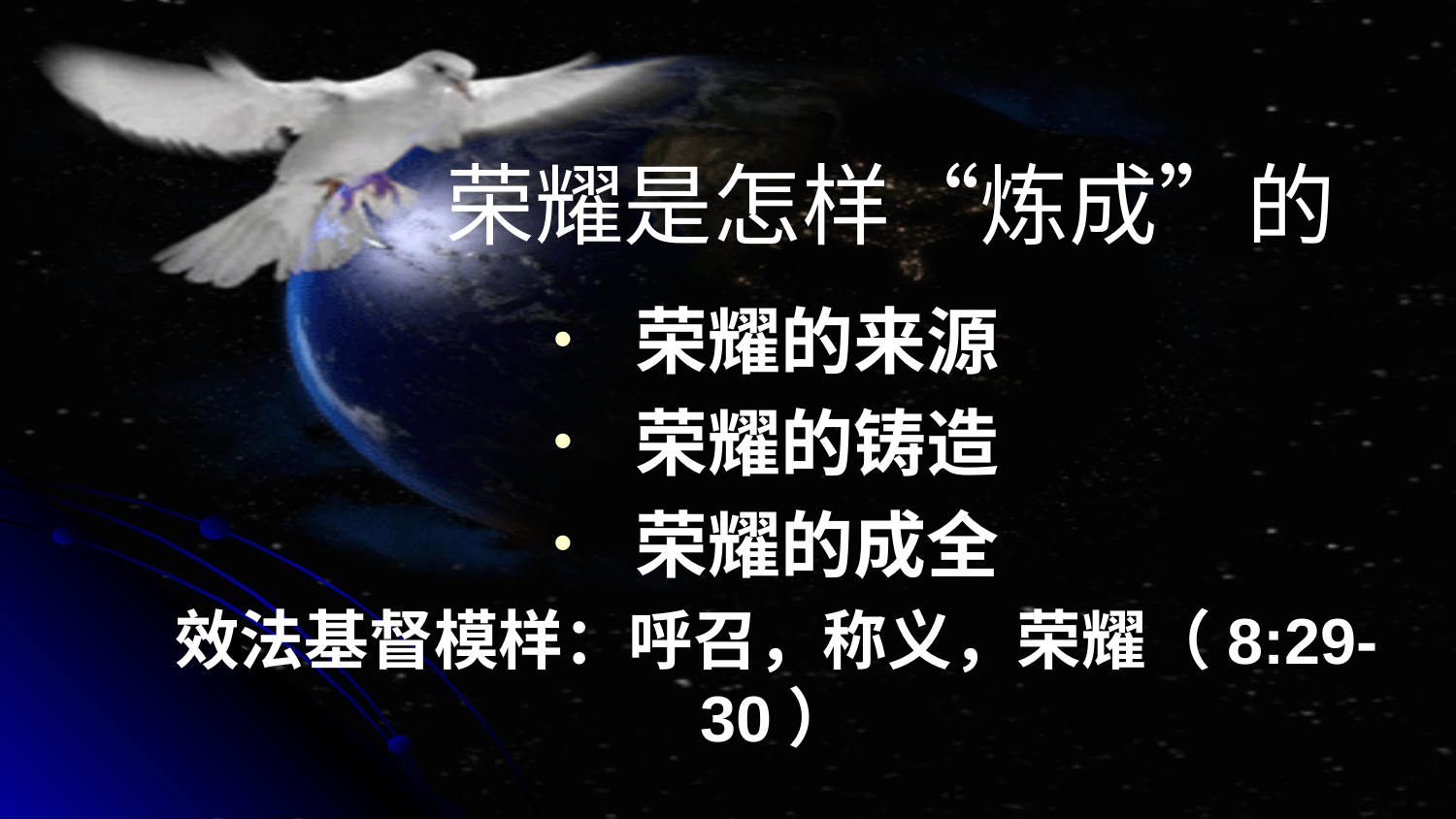

# 荣耀是怎样“炼成”的
荣耀的来源
荣耀的铸造
荣耀的成全
效法基督模样：呼召，称义，荣耀（8:29-30）